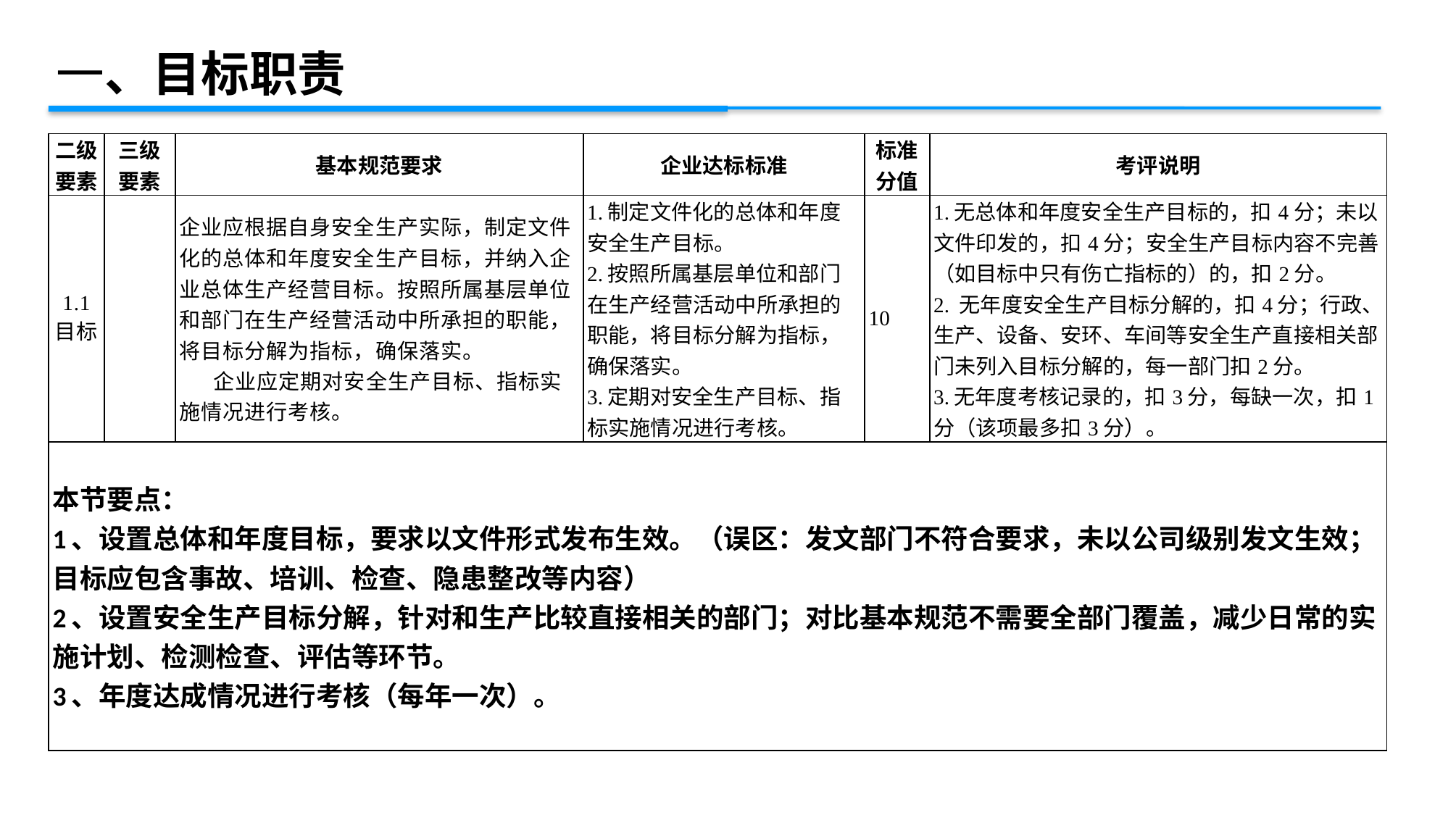

一、目标职责

| 二级 要素 | 三级 要素 | 基本规范要求 | 企业达标标准 | 标准 分值 | 考评说明 |
| --- | --- | --- | --- | --- | --- |
| 1.1 目标 |  | 企业应根据自身安全生产实际，制定文件化的总体和年度安全生产目标，并纳入企业总体生产经营目标。按照所属基层单位和部门在生产经营活动中所承担的职能，将目标分解为指标，确保落实。 企业应定期对安全生产目标、指标实施情况进行考核。 | 1.制定文件化的总体和年度安全生产目标。 2.按照所属基层单位和部门在生产经营活动中所承担的职能，将目标分解为指标，确保落实。 3.定期对安全生产目标、指标实施情况进行考核。 | 10 | 1.无总体和年度安全生产目标的，扣4分；未以文件印发的，扣4分；安全生产目标内容不完善（如目标中只有伤亡指标的）的，扣2分。 2. 无年度安全生产目标分解的，扣4分；行政、生产、设备、安环、车间等安全生产直接相关部门未列入目标分解的，每一部门扣2分。 3.无年度考核记录的，扣3分，每缺一次，扣1分（该项最多扣3分）。 |
| 本节要点： 1、设置总体和年度目标，要求以文件形式发布生效。（误区：发文部门不符合要求，未以公司级别发文生效；目标应包含事故、培训、检查、隐患整改等内容） 2、设置安全生产目标分解，针对和生产比较直接相关的部门；对比基本规范不需要全部门覆盖，减少日常的实施计划、检测检查、评估等环节。 3、年度达成情况进行考核（每年一次）。 |  |  |  |  |  |